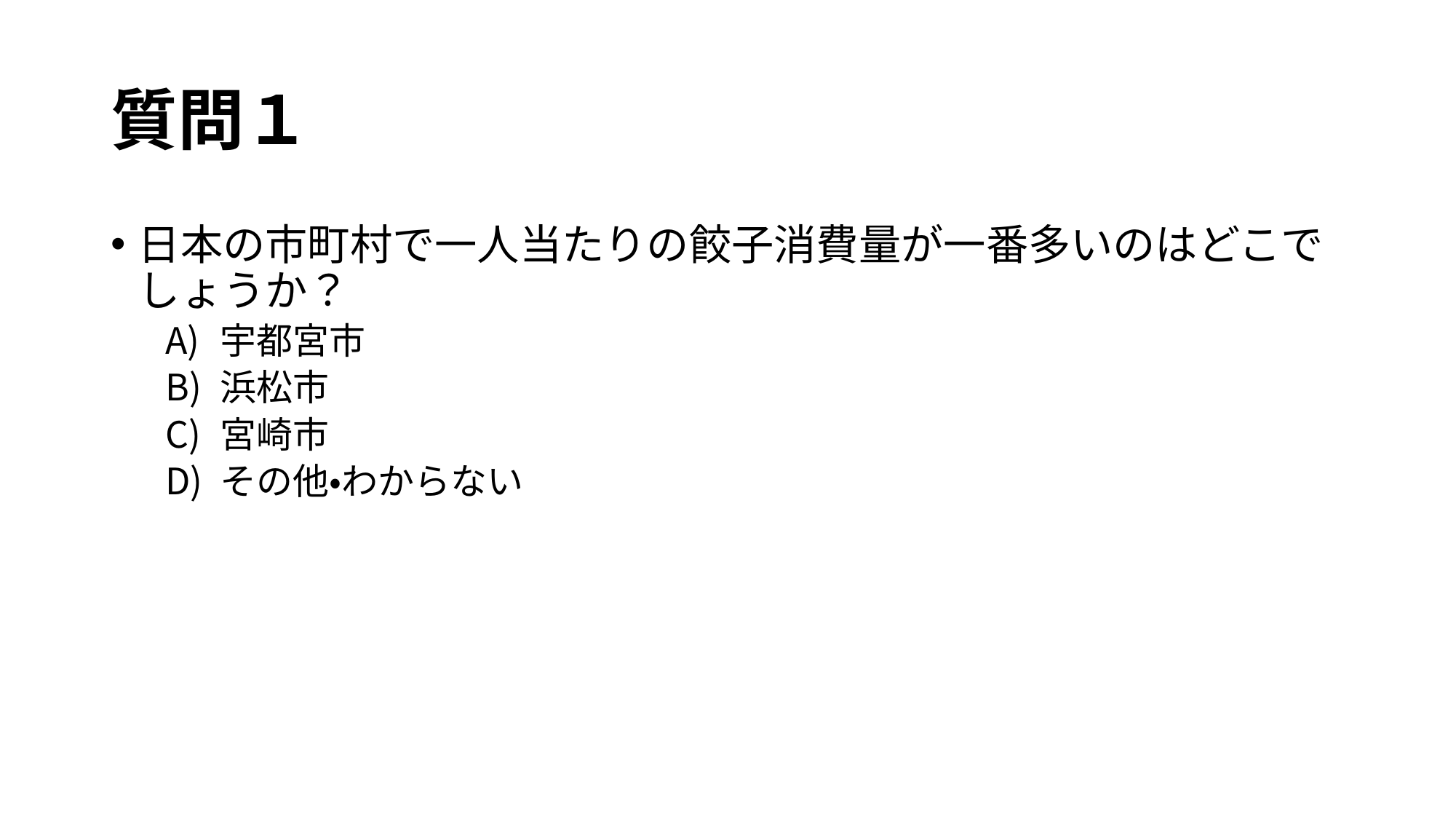

# 質問１
日本の市町村で一人当たりの餃子消費量が一番多いのはどこでしょうか？
宇都宮市
浜松市
宮崎市
その他・わからない